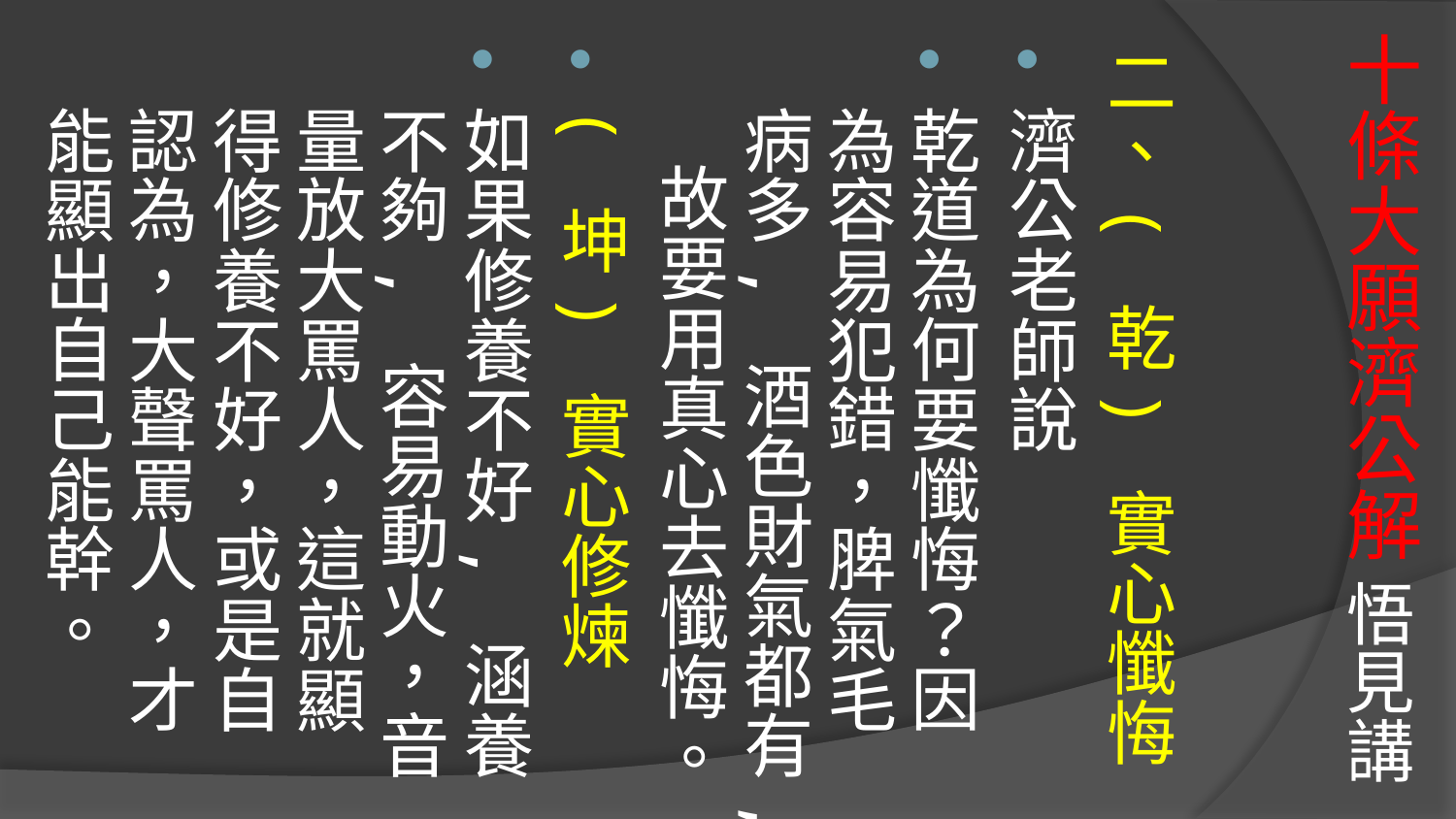

# 十條大願濟公解 悟見講
二、( 乾) 實心懺悔
濟公老師說
乾道為何要懺悔？因為容易犯錯，脾氣毛病多, 酒色財氣都有, 故要用真心去懺悔。
( 坤) 實心修煉
如果修養不好, 涵養不夠, 容易動火，音量放大罵人，這就顯得修養不好，或是自認為，大聲罵人，才能顯出自己能幹。